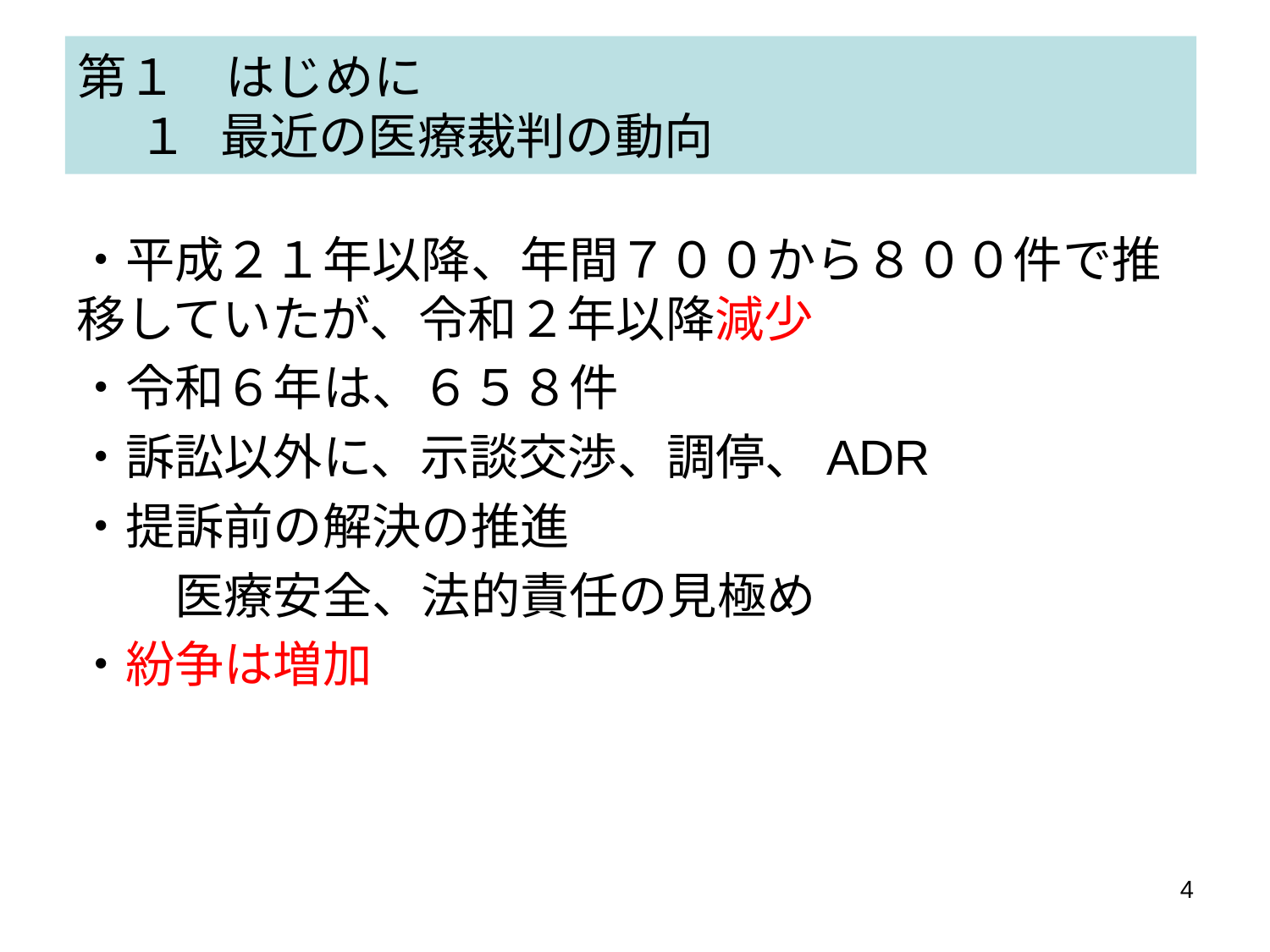

# 第１　はじめに 　 １   最近の医療裁判の動向
・平成２１年以降、年間７００から８００件で推移していたが、令和２年以降減少
・令和６年は、６５８件
・訴訟以外に、示談交渉、調停、ADR
・提訴前の解決の推進
　　医療安全、法的責任の見極め
・紛争は増加
4